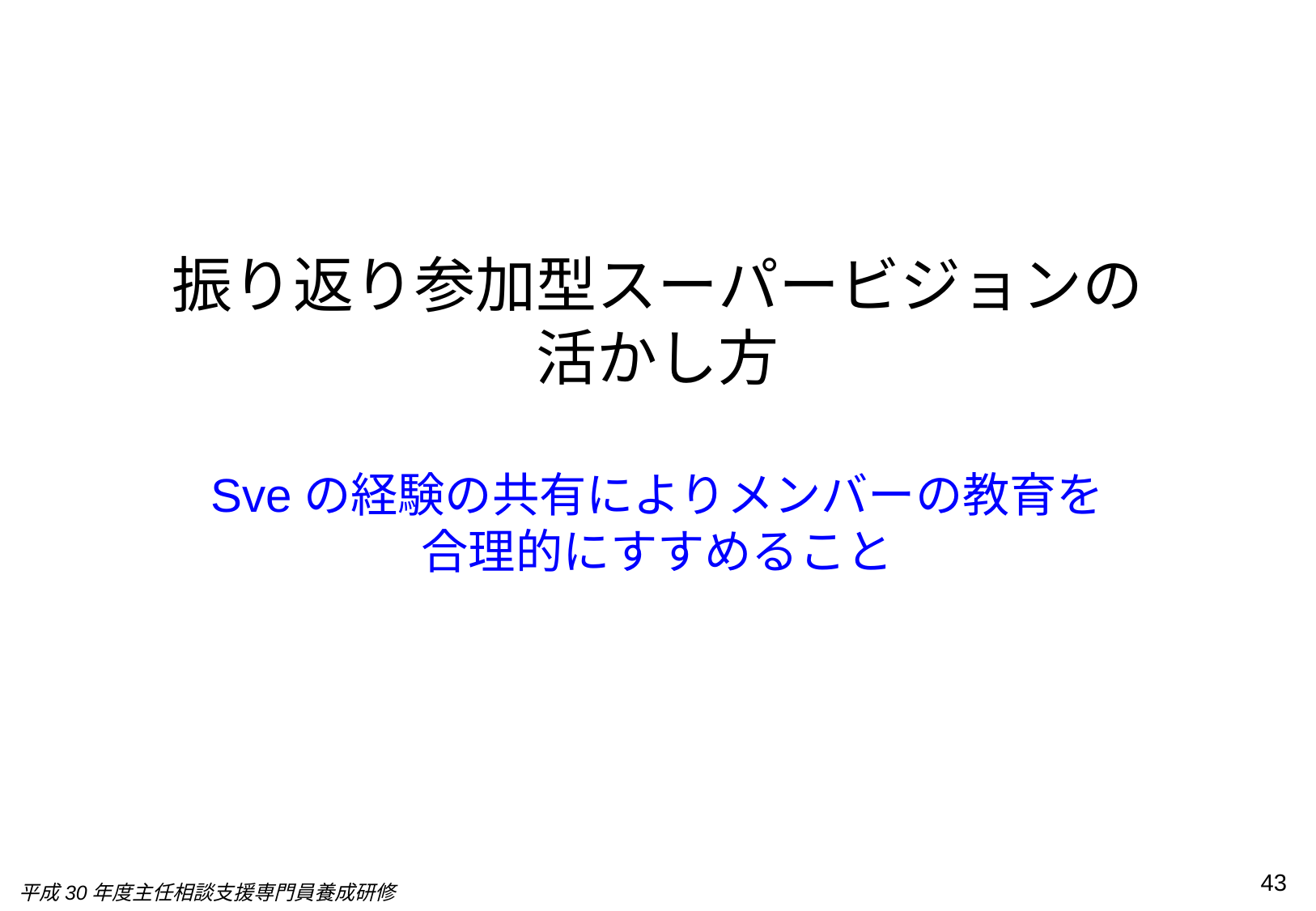

振り返り参加型スーパービジョンの
活かし方
Sveの経験の共有によりメンバーの教育を
合理的にすすめること
43
平成30年度主任相談支援専門員養成研修